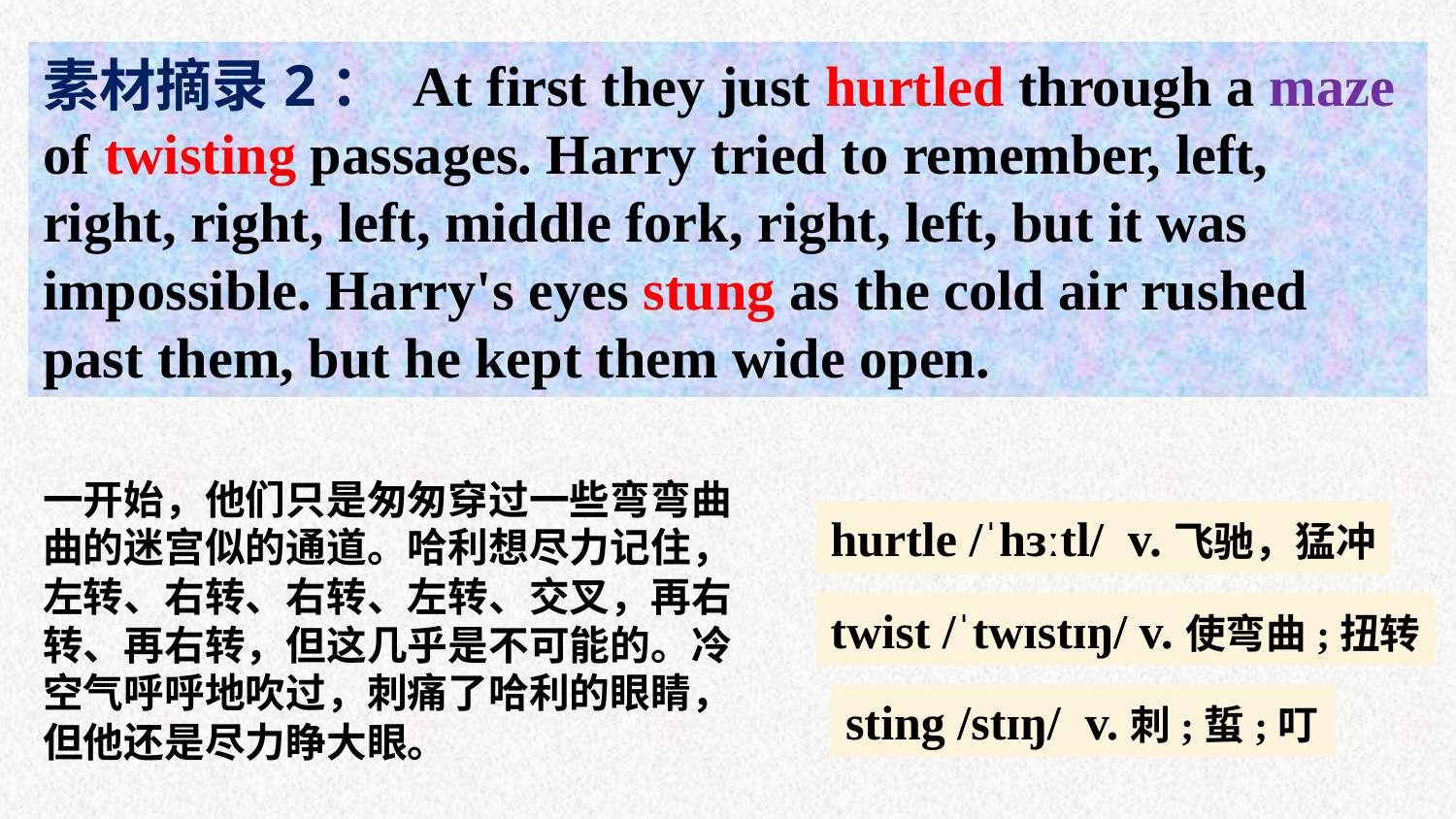

素材摘录2： At first they just hurtled through a maze of twisting passages. Harry tried to remember, left, right, right, left, middle fork, right, left, but it was impossible. Harry's eyes stung as the cold air rushed past them, but he kept them wide open.
一开始，他们只是匆匆穿过一些弯弯曲曲的迷宫似的通道。哈利想尽力记住，左转、右转、右转、左转、交叉，再右转、再右转，但这几乎是不可能的。冷空气呼呼地吹过，刺痛了哈利的眼睛，但他还是尽力睁大眼。
hurtle /ˈhɜːtl/  v.飞驰，猛冲
twist /ˈtwɪstɪŋ/ v.使弯曲;扭转
sting /stɪŋ/  v.刺;蜇;叮